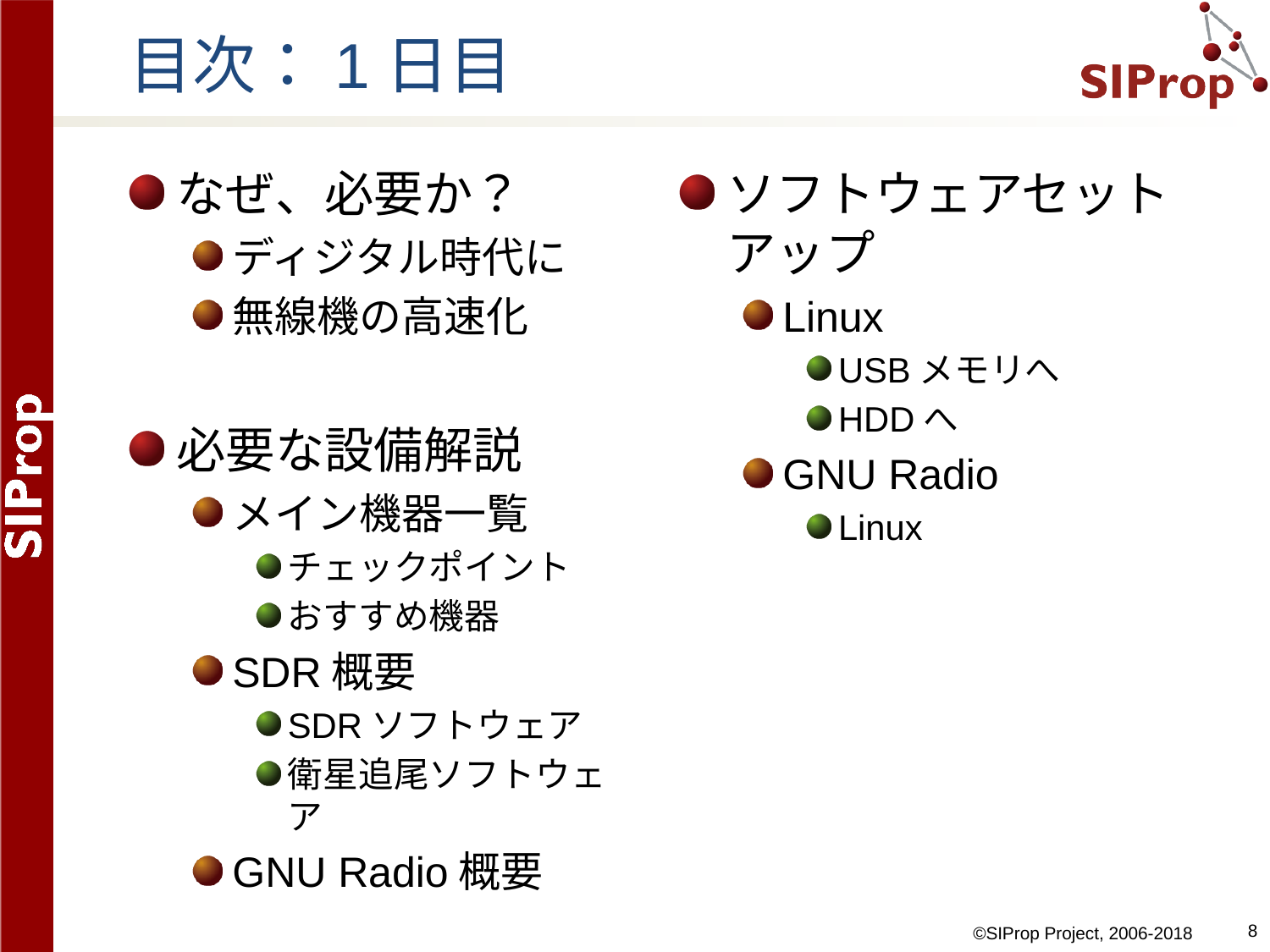

# 目次：1日目
なぜ、必要か？
ディジタル時代に
無線機の高速化

必要な設備解説
メイン機器一覧
チェックポイント
おすすめ機器
SDR概要
SDRソフトウェア
衛星追尾ソフトウェア
GNU Radio概要

ソフトウェアセットアップ
Linux
USBメモリへ
HDDへ
GNU Radio
Linux